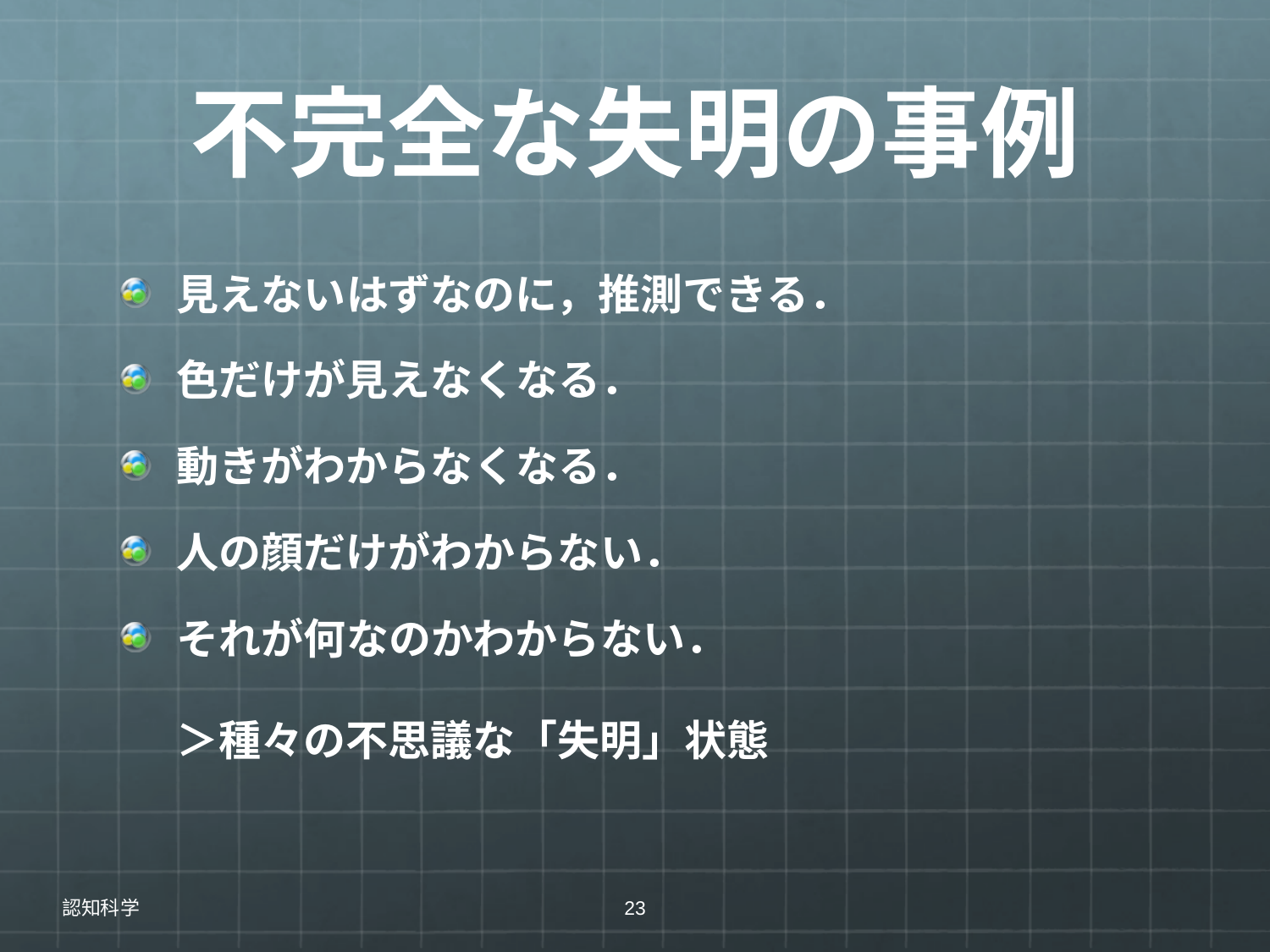

# 不完全な失明の事例
見えないはずなのに，推測できる．
色だけが見えなくなる．
動きがわからなくなる．
人の顔だけがわからない．
それが何なのかわからない．
＞種々の不思議な「失明」状態
認知科学
23